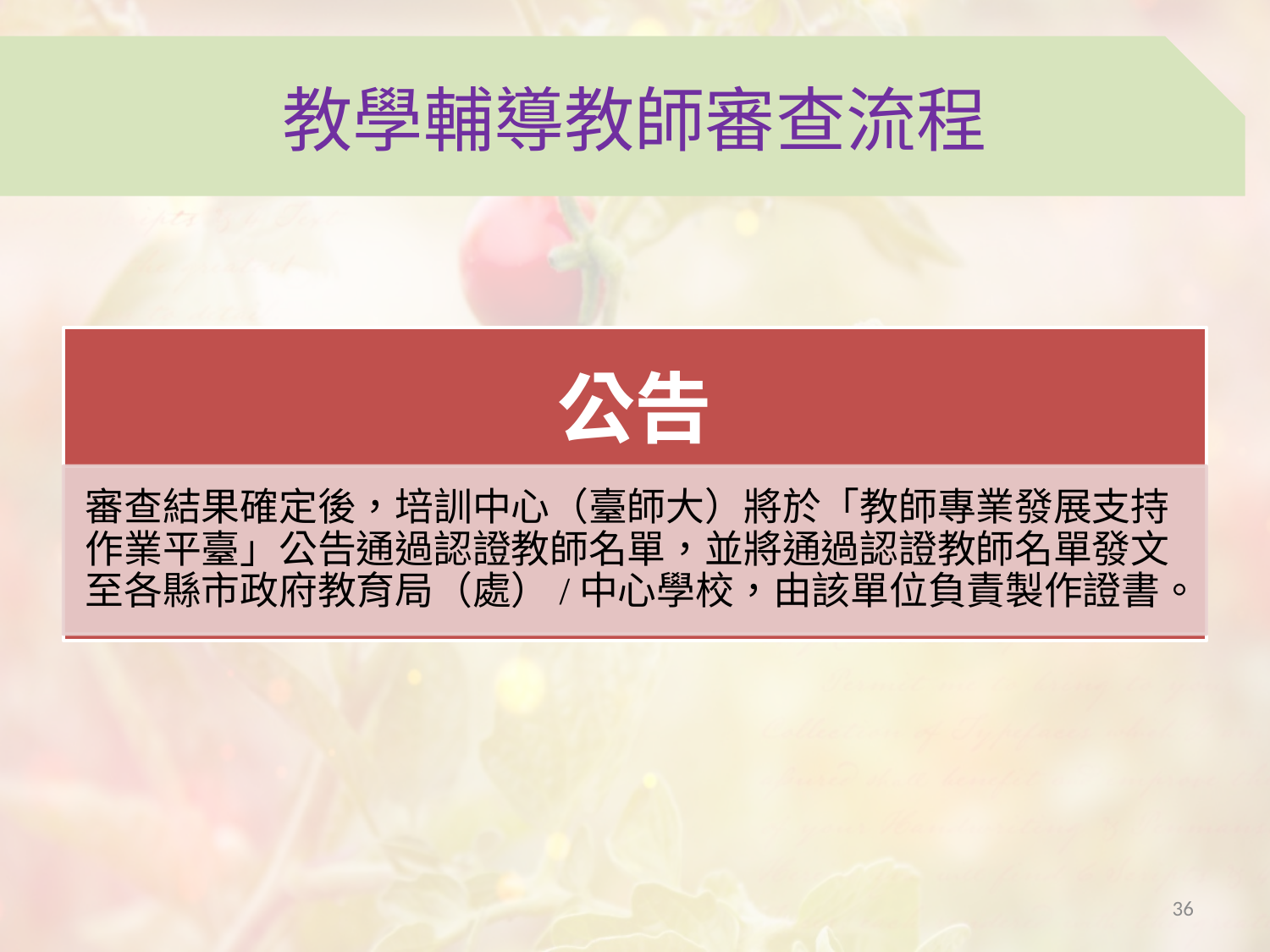

# 教學輔導教師審查流程
公告
審查結果確定後，培訓中心（臺師大）將於「教師專業發展支持 作業平臺」公告通過認證教師名單，並將通過認證教師名單發文至各縣市政府教育局（處）/中心學校，由該單位負責製作證書。
36